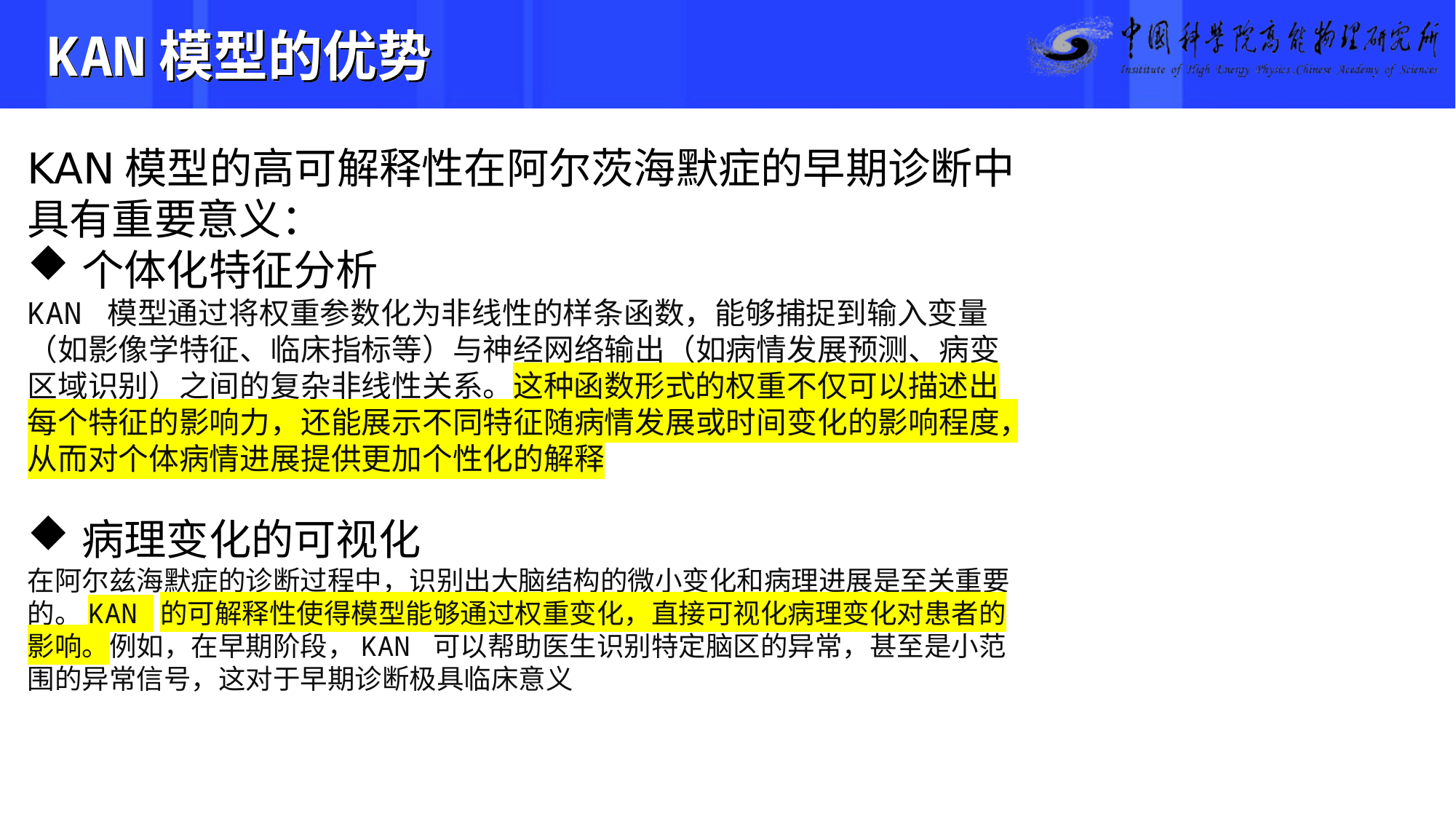

KAN模型的优势
KAN模型的高可解释性在阿尔茨海默症的早期诊断中具有重要意义：
个体化特征分析
KAN 模型通过将权重参数化为非线性的样条函数，能够捕捉到输入变量（如影像学特征、临床指标等）与神经网络输出（如病情发展预测、病变区域识别）之间的复杂非线性关系。这种函数形式的权重不仅可以描述出每个特征的影响力，还能展示不同特征随病情发展或时间变化的影响程度，从而对个体病情进展提供更加个性化的解释

病理变化的可视化
在阿尔兹海默症的诊断过程中，识别出大脑结构的微小变化和病理进展是至关重要的。KAN 的可解释性使得模型能够通过权重变化，直接可视化病理变化对患者的影响。例如，在早期阶段，KAN 可以帮助医生识别特定脑区的异常，甚至是小范围的异常信号，这对于早期诊断极具临床意义